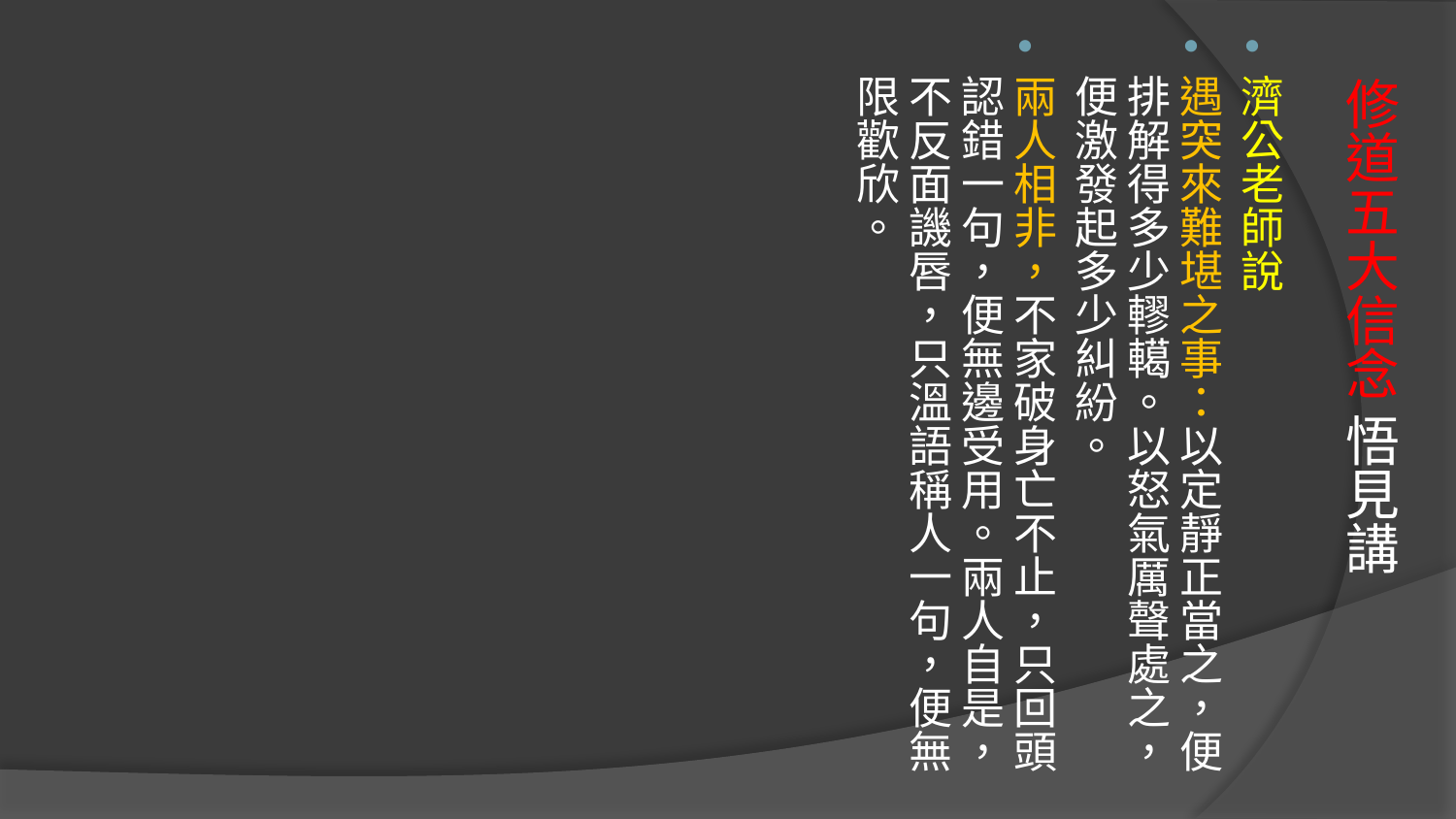

濟公老師說
遇突來難堪之事：以定靜正當之，便排解得多少轇轕。以怒氣厲聲處之，便激發起多少糾紛。
兩人相非，不家破身亡不止，只回頭認錯一句，便無邊受用。兩人自是，不反面譏唇，只溫語稱人一句，便無限歡欣。

# 修道五大信念 悟見講